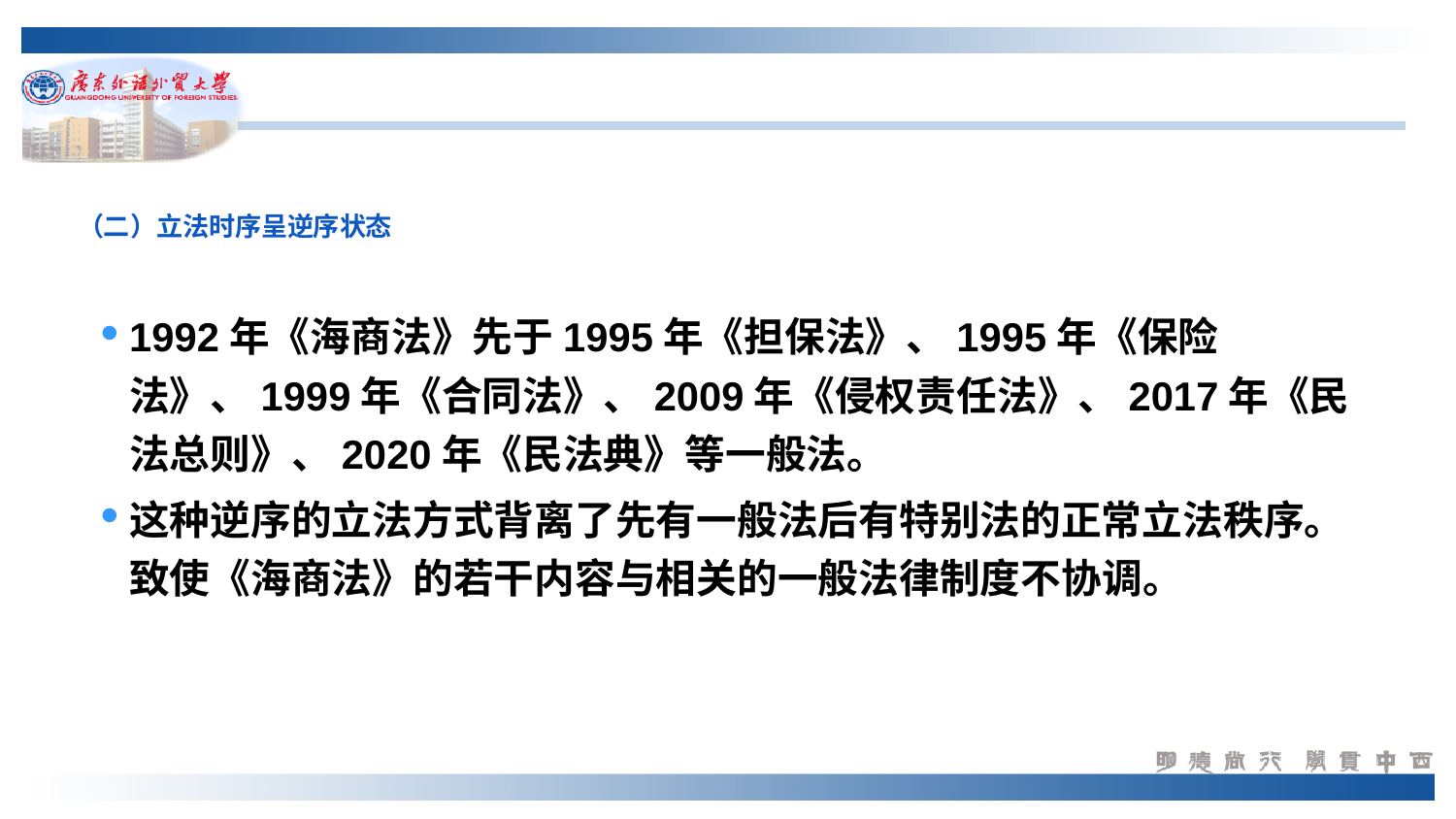

# （二）立法时序呈逆序状态
1992年《海商法》先于1995年《担保法》、1995年《保险法》、1999年《合同法》、2009年《侵权责任法》、2017年《民法总则》、2020年《民法典》等一般法。
这种逆序的立法方式背离了先有一般法后有特别法的正常立法秩序。 致使《海商法》的若干内容与相关的一般法律制度不协调。